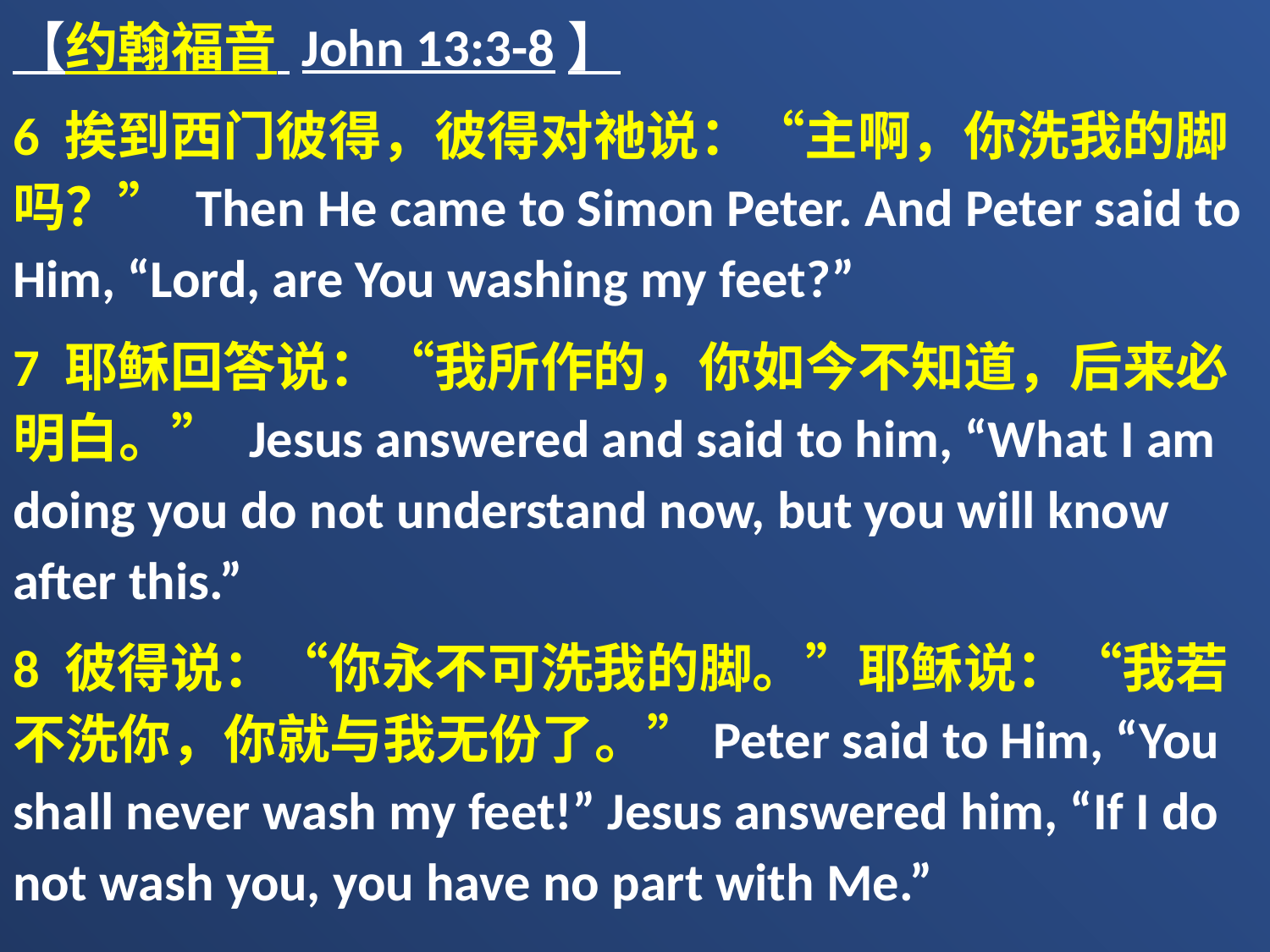

【约翰福音 John 13:3-8】
6 挨到西门彼得，彼得对祂说：“主啊，你洗我的脚吗？” Then He came to Simon Peter. And Peter said to Him, “Lord, are You washing my feet?”
7 耶稣回答说：“我所作的，你如今不知道，后来必明白。” Jesus answered and said to him, “What I am doing you do not understand now, but you will know after this.”
8 彼得说：“你永不可洗我的脚。”耶稣说：“我若不洗你，你就与我无份了。”Peter said to Him, “You shall never wash my feet!” Jesus answered him, “If I do not wash you, you have no part with Me.”